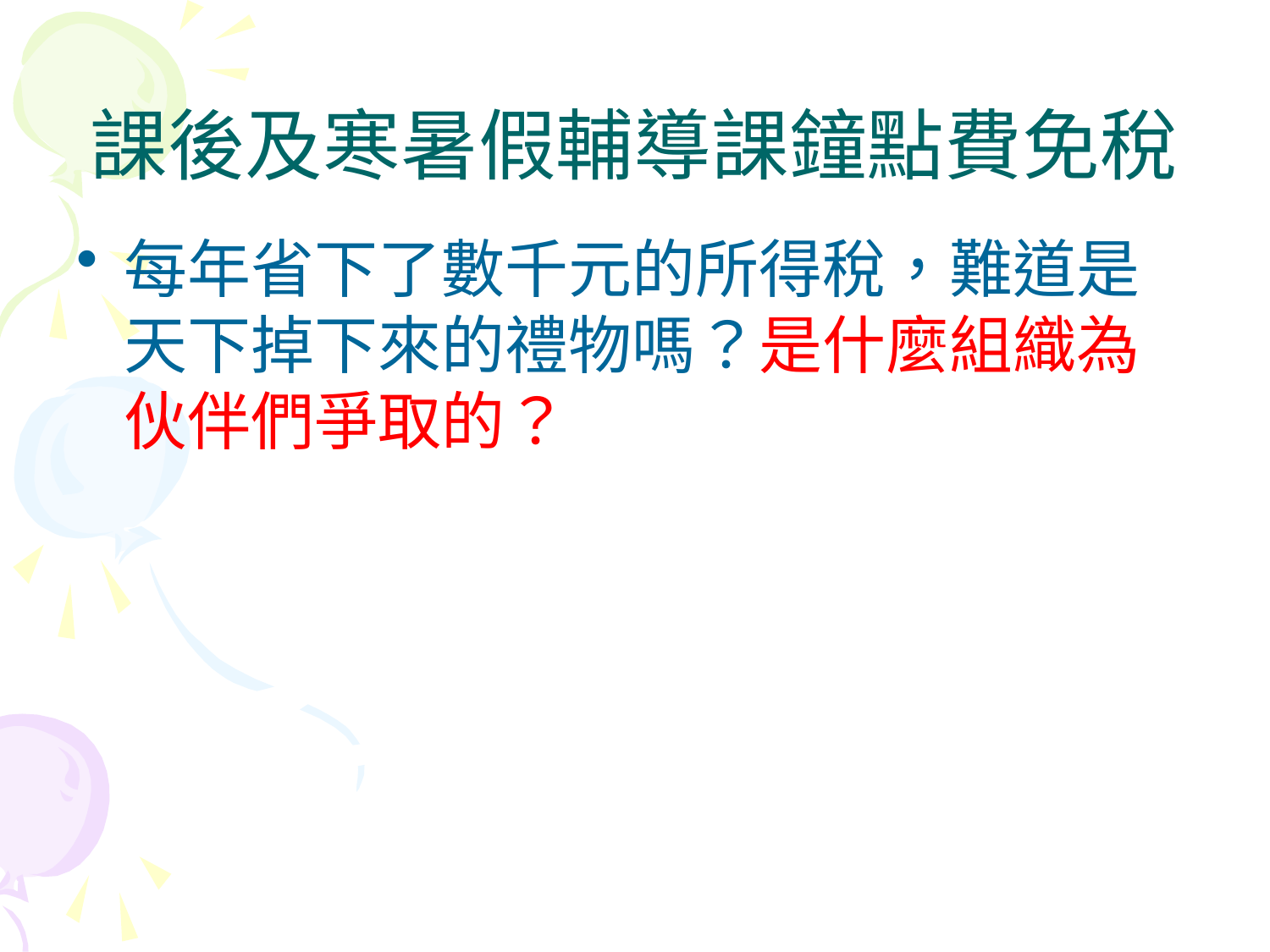

# 課後及寒暑假輔導課鐘點費免稅
每年省下了數千元的所得稅，難道是天下掉下來的禮物嗎？是什麼組織為伙伴們爭取的？